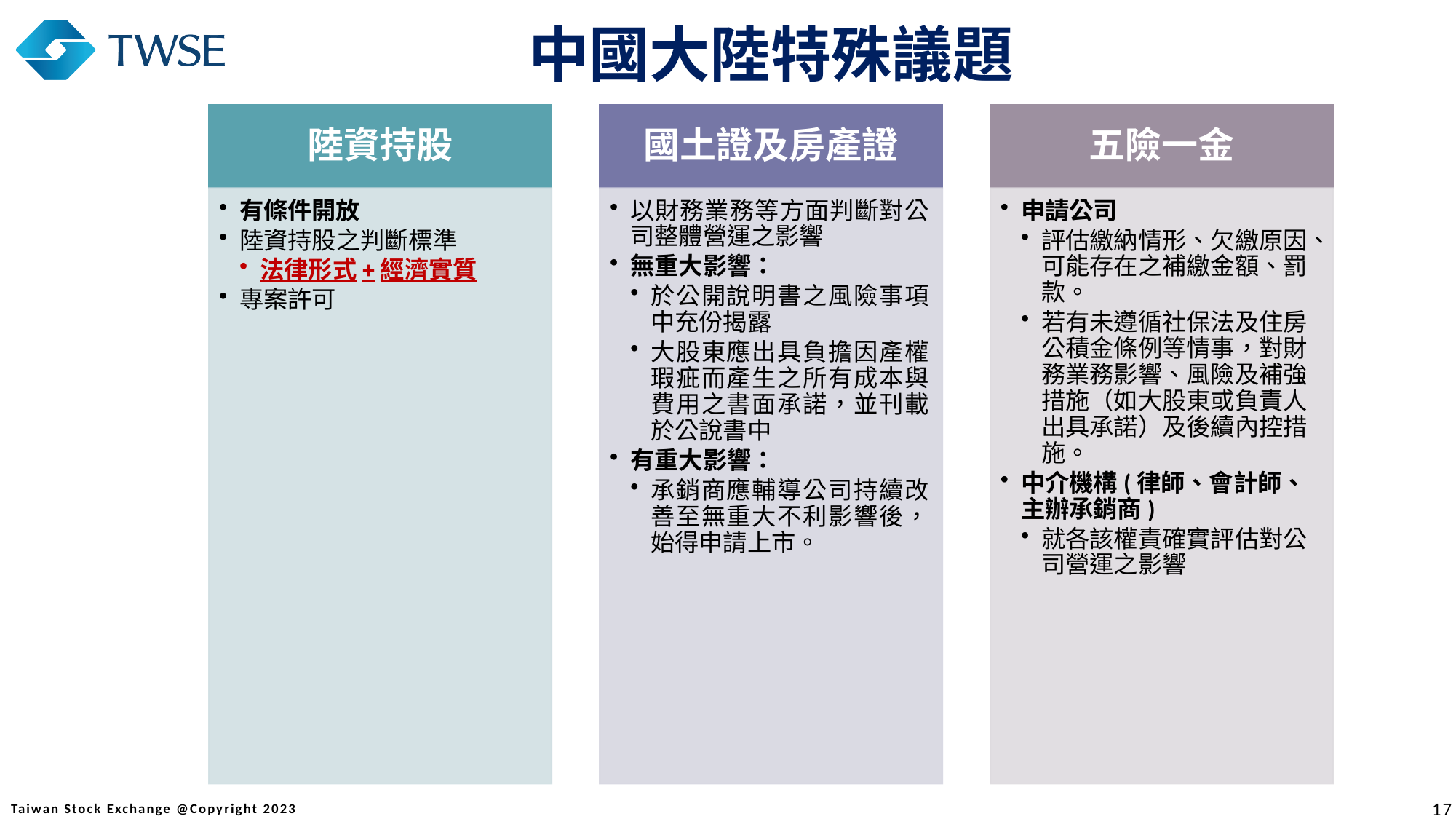

中國大陸特殊議題
#
陸資持股
有條件開放
陸資持股之判斷標準
法律形式+經濟實質
專案許可
國土證及房產證
以財務業務等方面判斷對公司整體營運之影響
無重大影響：
於公開說明書之風險事項中充份揭露
大股東應出具負擔因產權瑕疵而產生之所有成本與費用之書面承諾，並刊載於公說書中
有重大影響：
承銷商應輔導公司持續改善至無重大不利影響後，始得申請上市。
五險一金
申請公司
評估繳納情形、欠繳原因、可能存在之補繳金額、罰款。
若有未遵循社保法及住房公積金條例等情事，對財務業務影響、風險及補強措施（如大股東或負責人出具承諾）及後續內控措施。
中介機構(律師、會計師、主辦承銷商)
就各該權責確實評估對公司營運之影響
17